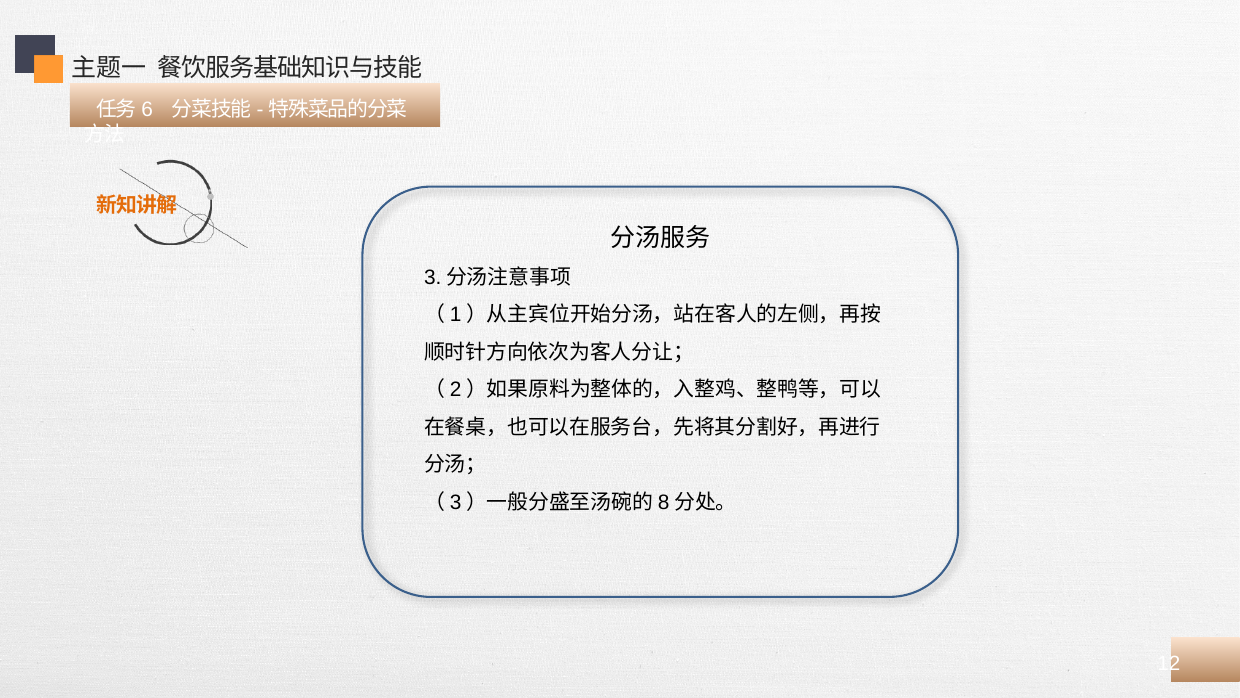

主题一  餐饮服务基础知识与技能

 任务6   分菜技能-特殊菜品的分菜方法

分汤服务
3.分汤注意事项
（1）从主宾位开始分汤，站在客人的左侧，再按顺时针方向依次为客人分让；
（2）如果原料为整体的，入整鸡、整鸭等，可以在餐桌，也可以在服务台，先将其分割好，再进行分汤；
（3）一般分盛至汤碗的8分处。